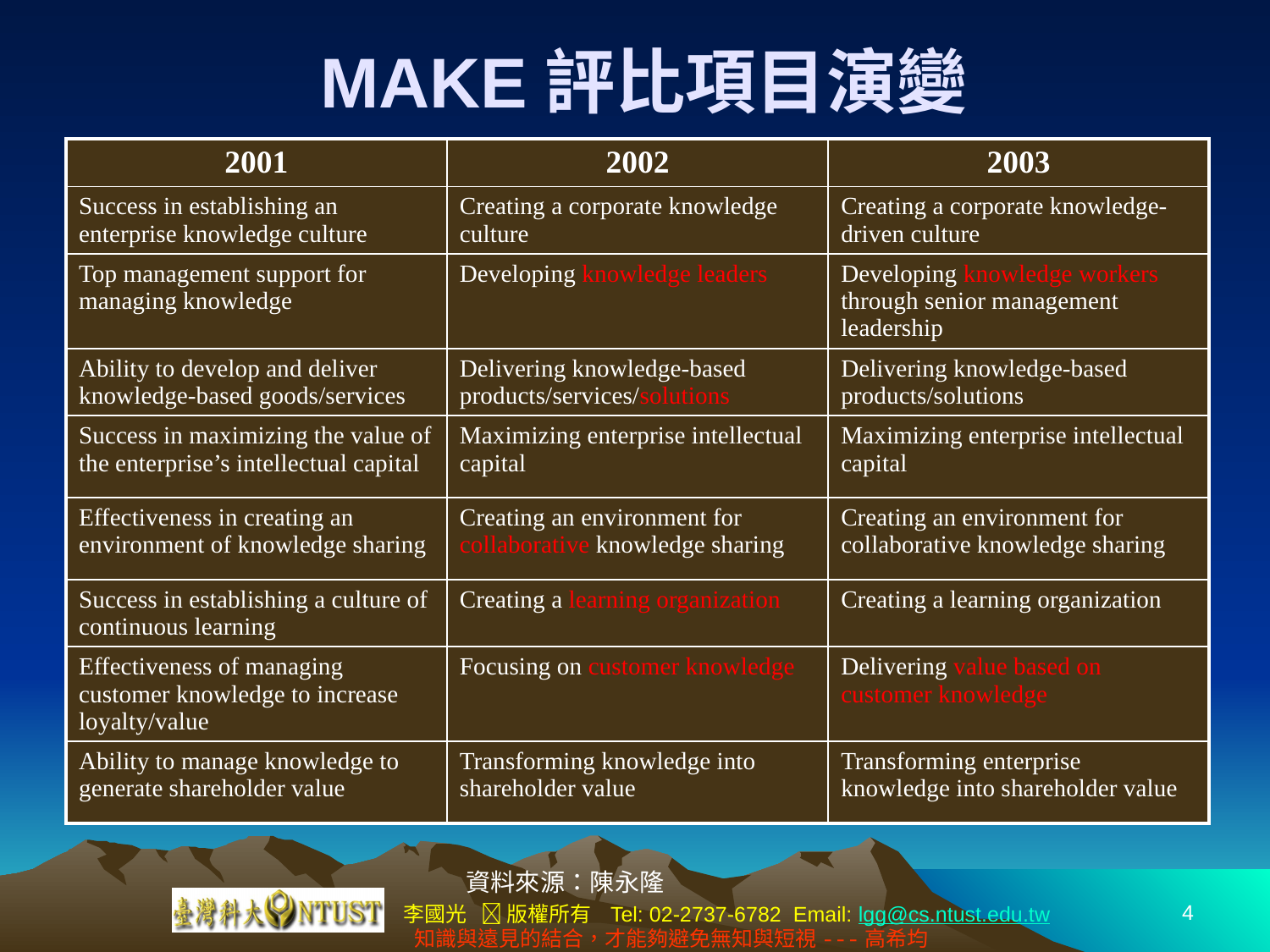

# MAKE評比項目演變
| 2001 | 2002 | 2003 |
| --- | --- | --- |
| Success in establishing an enterprise knowledge culture | Creating a corporate knowledge culture | Creating a corporate knowledge-driven culture |
| Top management support for managing knowledge | Developing knowledge leaders | Developing knowledge workers through senior management leadership |
| Ability to develop and deliver knowledge-based goods/services | Delivering knowledge-based products/services/solutions | Delivering knowledge-based products/solutions |
| Success in maximizing the value of the enterprise’s intellectual capital | Maximizing enterprise intellectual capital | Maximizing enterprise intellectual capital |
| Effectiveness in creating an environment of knowledge sharing | Creating an environment for collaborative knowledge sharing | Creating an environment for collaborative knowledge sharing |
| Success in establishing a culture of continuous learning | Creating a learning organization | Creating a learning organization |
| Effectiveness of managing customer knowledge to increase loyalty/value | Focusing on customer knowledge | Delivering value based on customer knowledge |
| Ability to manage knowledge to generate shareholder value | Transforming knowledge into shareholder value | Transforming enterprise knowledge into shareholder value |
資料來源：陳永隆
4